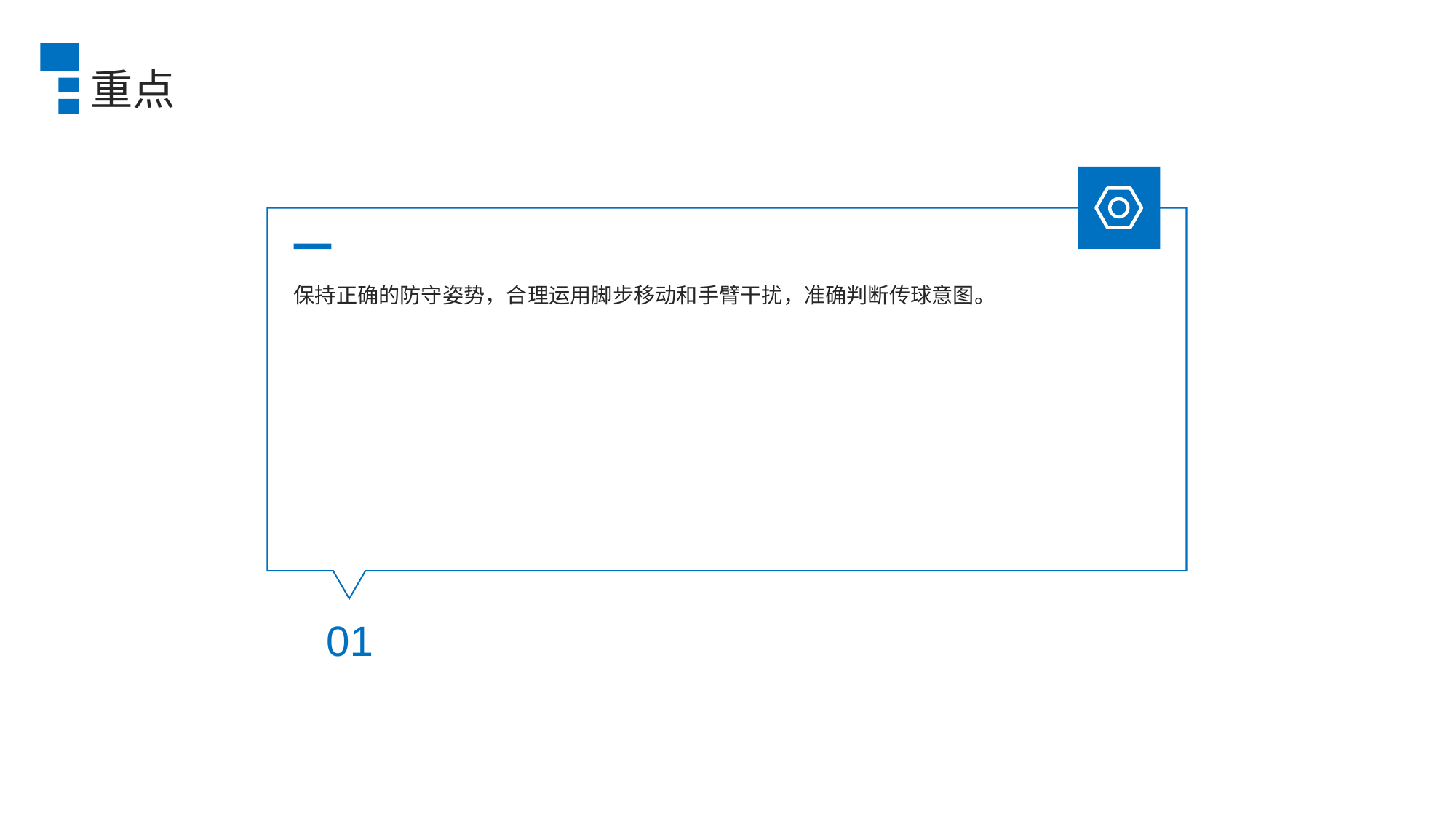

重点

保持正确的防守姿势，合理运用脚步移动和手臂干扰，准确判断传球意图。
01